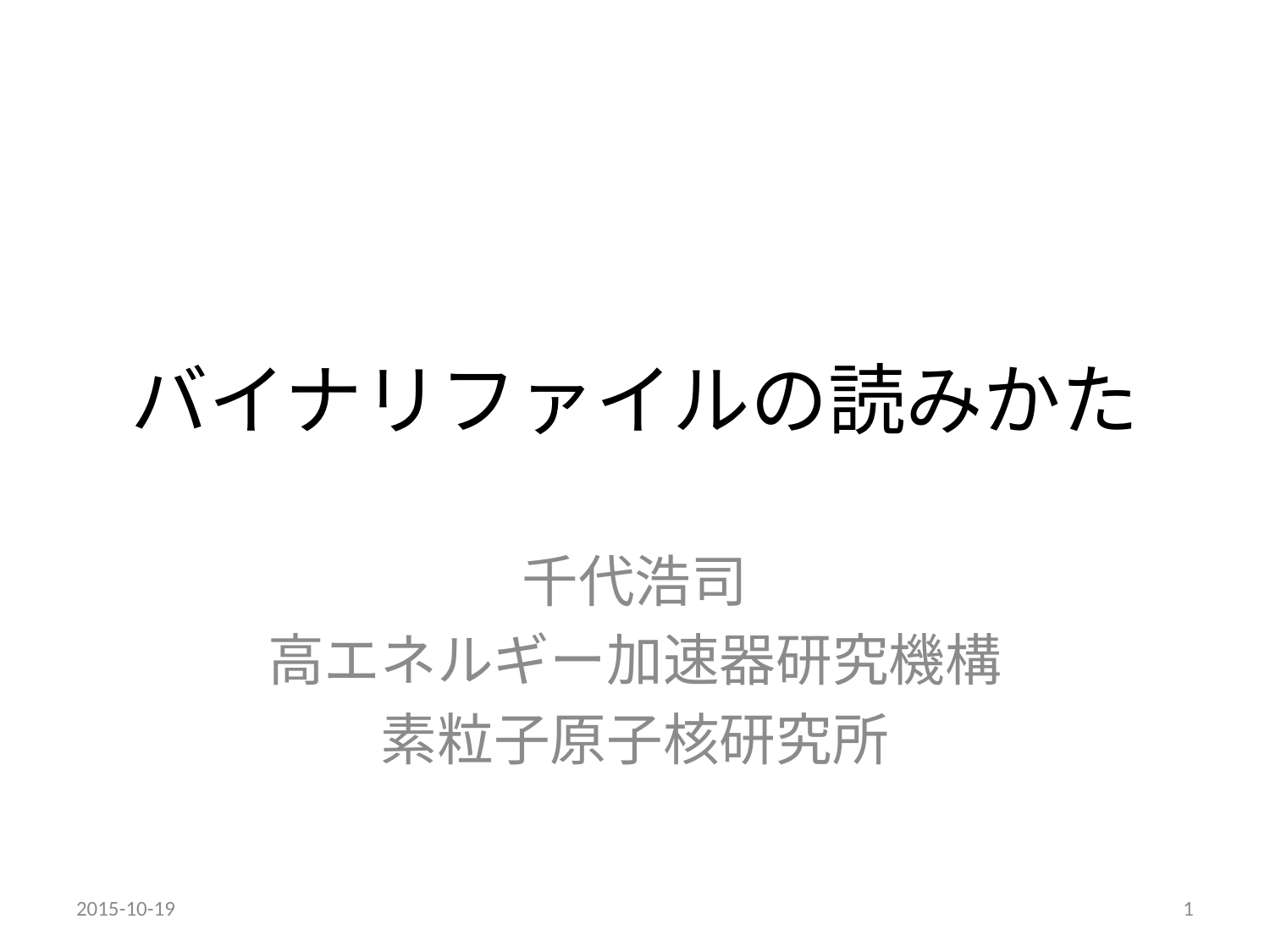

# バイナリファイルの読みかた
千代浩司
高エネルギー加速器研究機構
素粒子原子核研究所
2015-10-19
1